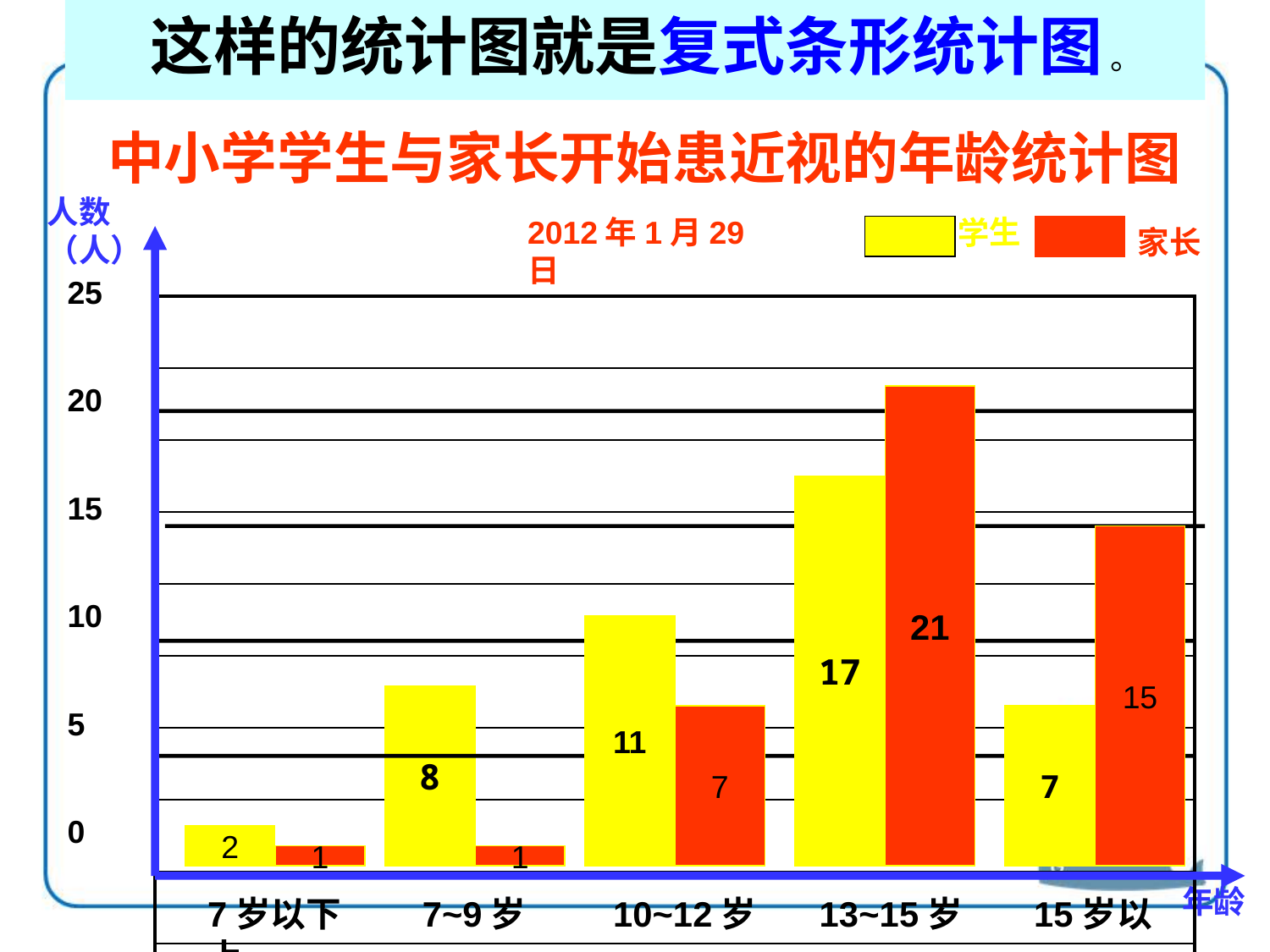

这样的统计图就是复式条形统计图 。
中小学学生与家长开始患近视的年龄统计图
人数（人）
2012年1月29日
学生

家长

25

20

15

10

5

0
|  |
| --- |
|  |
|  |
|  |
|  |
|  |
|  |
|  |
|  |
|  |
|  |
|  |
|  |
|  |
|  |
|  |
|  |
|  |
|  |
|  |
|  |
|  |
|  |
|  |
|  |
21

17
15
11
8
7
7
2
1
1

年龄
7岁以下         7~9岁           10~12岁       13~15岁        15岁以上